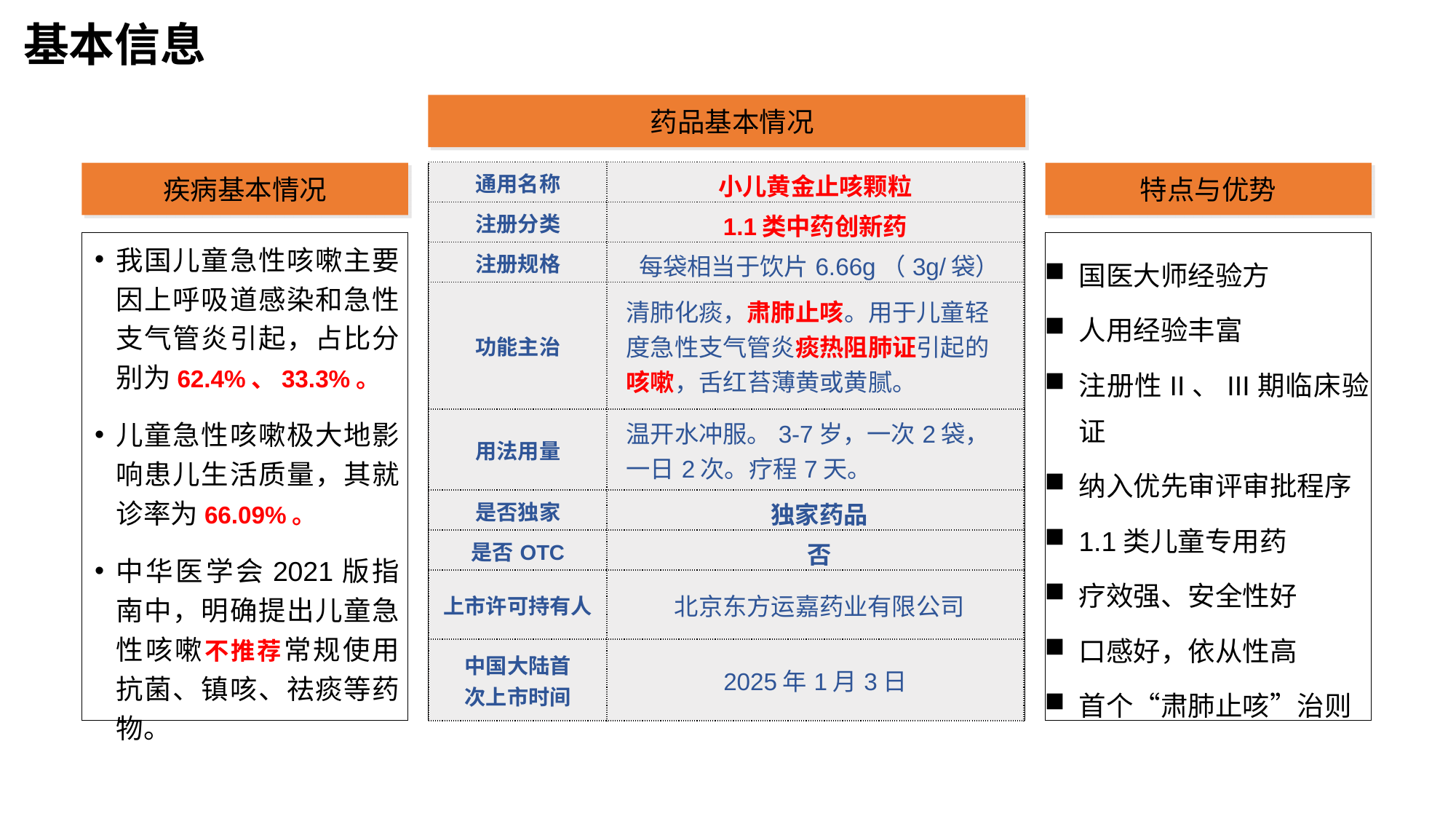

基本信息

药品基本情况
| 通用名称 | 小儿黄金止咳颗粒 |
| --- | --- |
| 注册分类 | 1.1类中药创新药 |
| 注册规格 | 每袋相当于饮片6.66g（3g/袋） |
| 功能主治 | 清肺化痰，肃肺止咳。用于儿童轻度急性支气管炎痰热阻肺证引起的咳嗽，舌红苔薄黄或黄腻。 |
| 用法用量 | 温开水冲服。3-7岁，一次2袋，一日2次。疗程7天。 |
| 是否独家 | 独家药品 |
| 是否OTC | 否 |
| 上市许可持有人 | 北京东方运嘉药业有限公司 |
| 中国大陆首 次上市时间 | 2025年1月3日 |

特点与优势
疾病基本情况

我国儿童急性咳嗽主要因上呼吸道感染和急性支气管炎引起，占比分别为62.4%、33.3%。
儿童急性咳嗽极大地影响患儿生活质量，其就诊率为66.09%。
中华医学会2021版指南中，明确提出儿童急性咳嗽不推荐常规使用抗菌、镇咳、祛痰等药物。
国医大师经验方
人用经验丰富
注册性II、III期临床验证
纳入优先审评审批程序
1.1类儿童专用药
疗效强、安全性好
口感好，依从性高
首个“肃肺止咳”治则